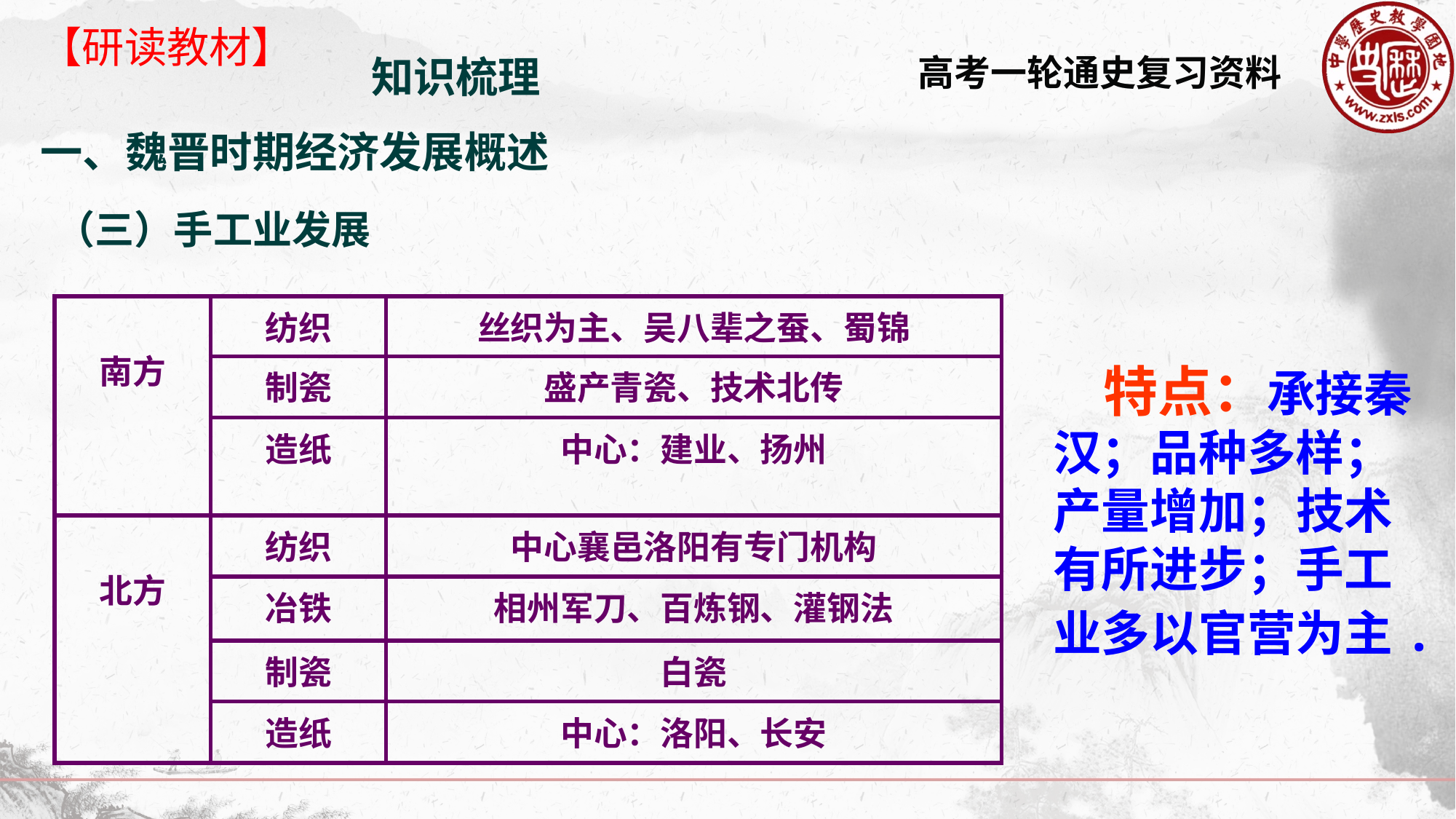

【研读教材】
知识梳理
一、魏晋时期经济发展概述
（三）手工业发展
| 南方 | 纺织 | 丝织为主、吴八辈之蚕、蜀锦 |
| --- | --- | --- |
|  | 制瓷 | 盛产青瓷、技术北传 |
|  | 造纸 | 中心：建业、扬州 |
| 北方 | 纺织 | 中心襄邑洛阳有专门机构 |
|  | 冶铁 | 相州军刀、百炼钢、灌钢法 |
|  | 制瓷 | 白瓷 |
|  | 造纸 | 中心：洛阳、长安 |
   特点：承接秦汉；品种多样；产量增加；技术有所进步；手工业多以官营为主.